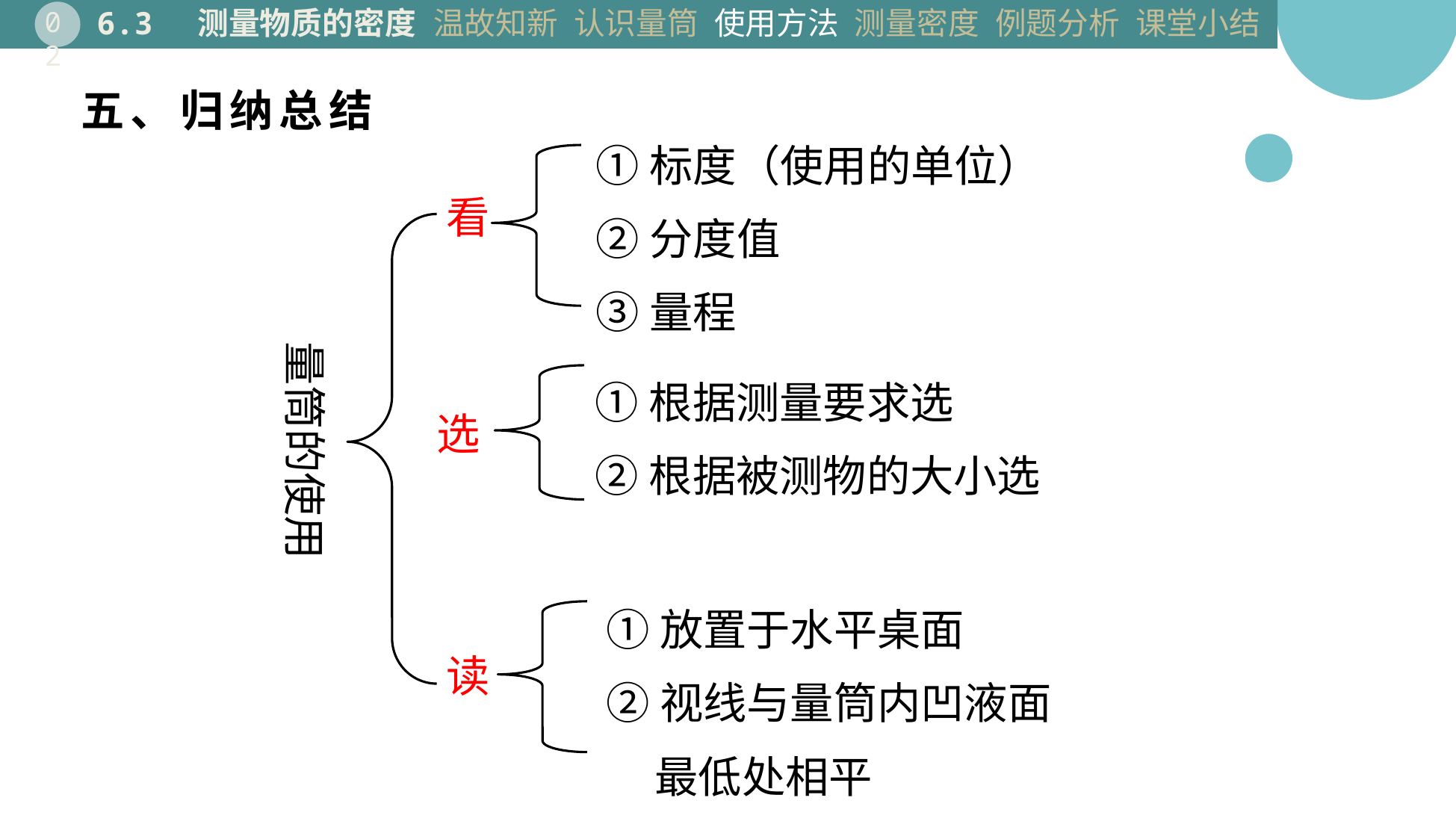

温故知新
认识量筒
使用方法
测量密度
例题分析
课堂小结
6.3  测量物质的密度

02

五、归纳总结
①标度（使用的单位）
②分度值
③量程

看

量筒的使用
①根据测量要求选
②根据被测物的大小选

选
①放置于水平桌面
②视线与量筒内凹液面
    最低处相平

读